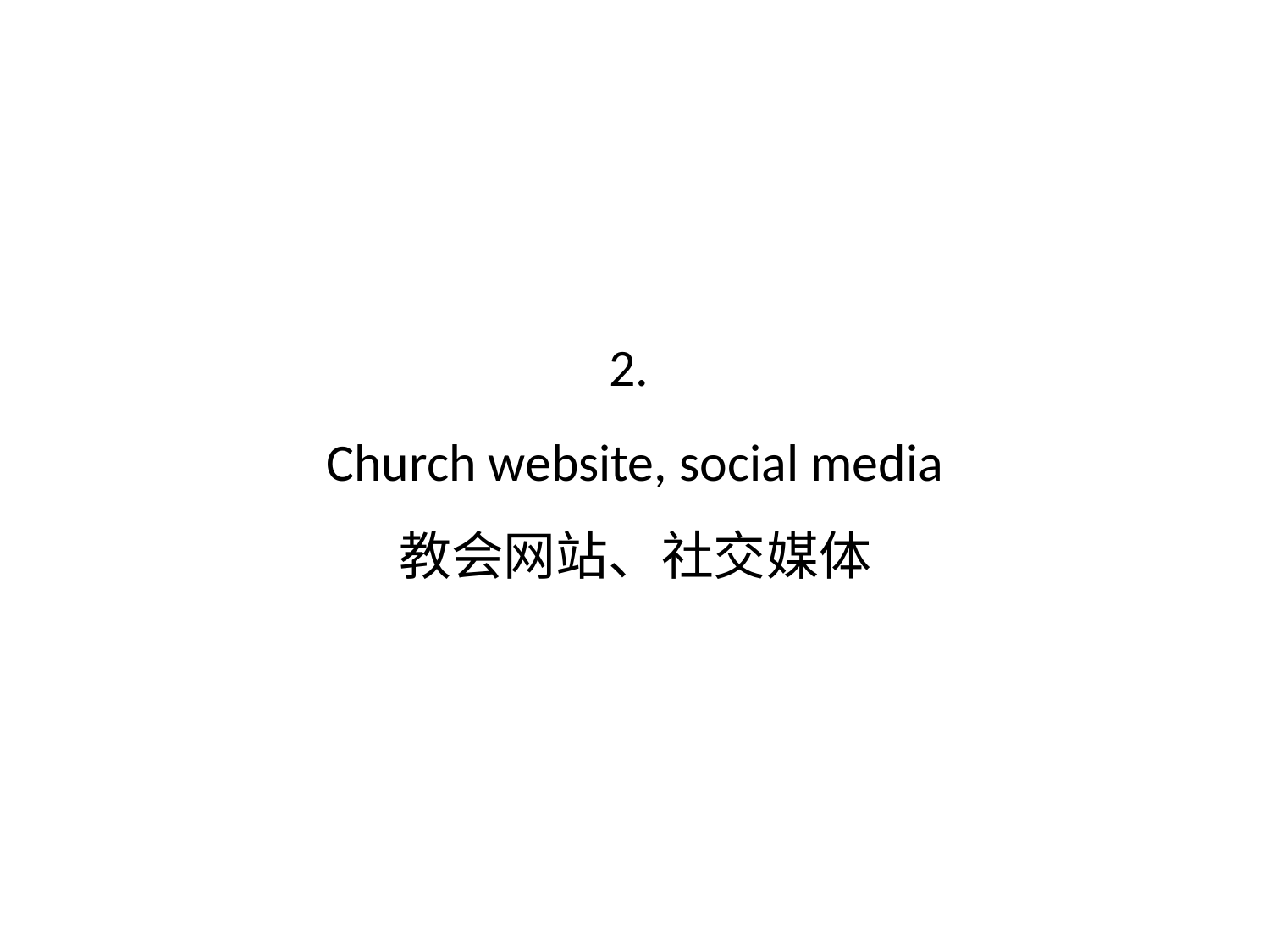

# 2. Church website, social media 教会网站、社交媒体